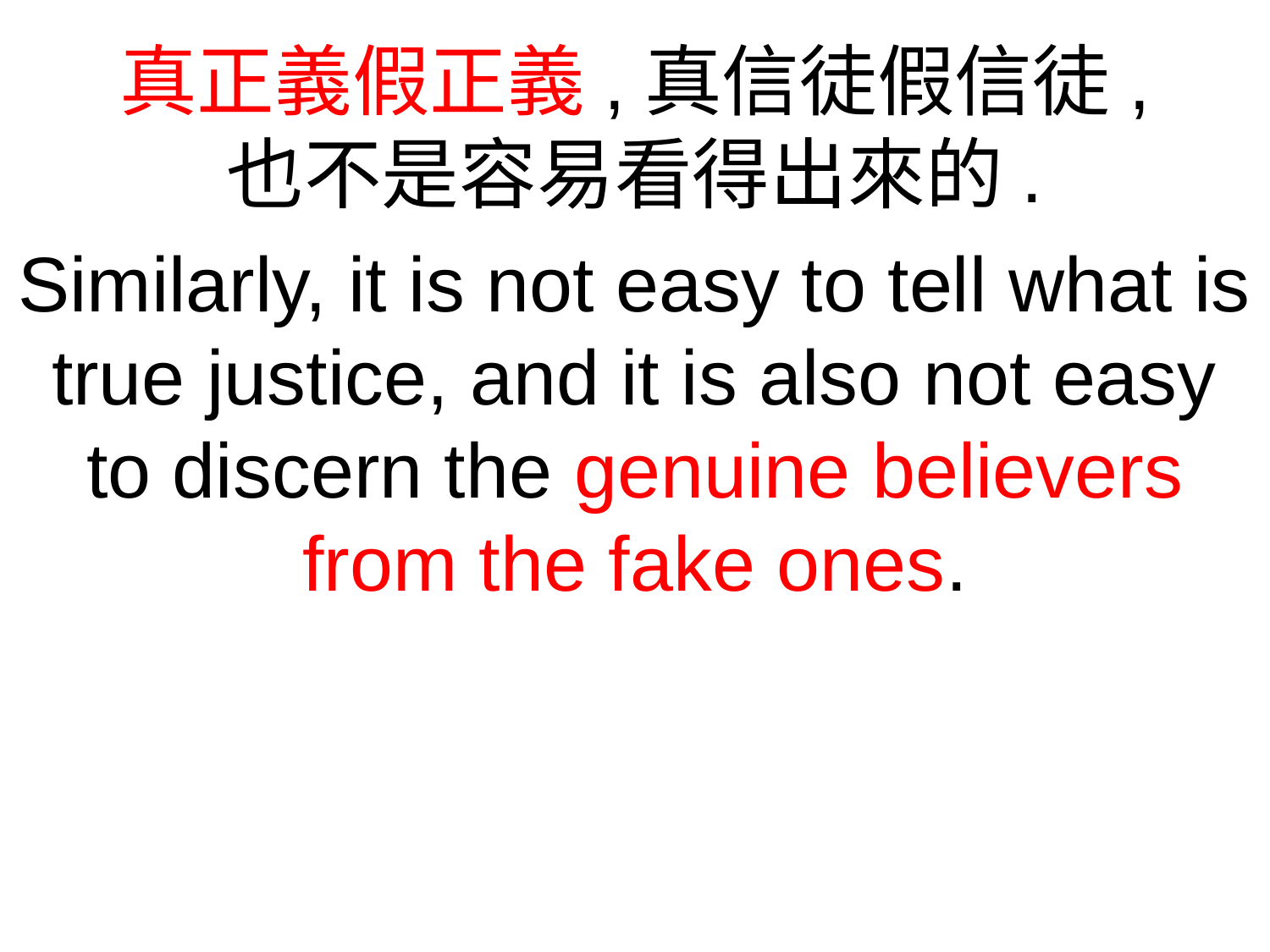

真正義假正義,真信徒假信徒,
也不是容易看得出來的.
Similarly, it is not easy to tell what is true justice, and it is also not easy to discern the genuine believers from the fake ones.